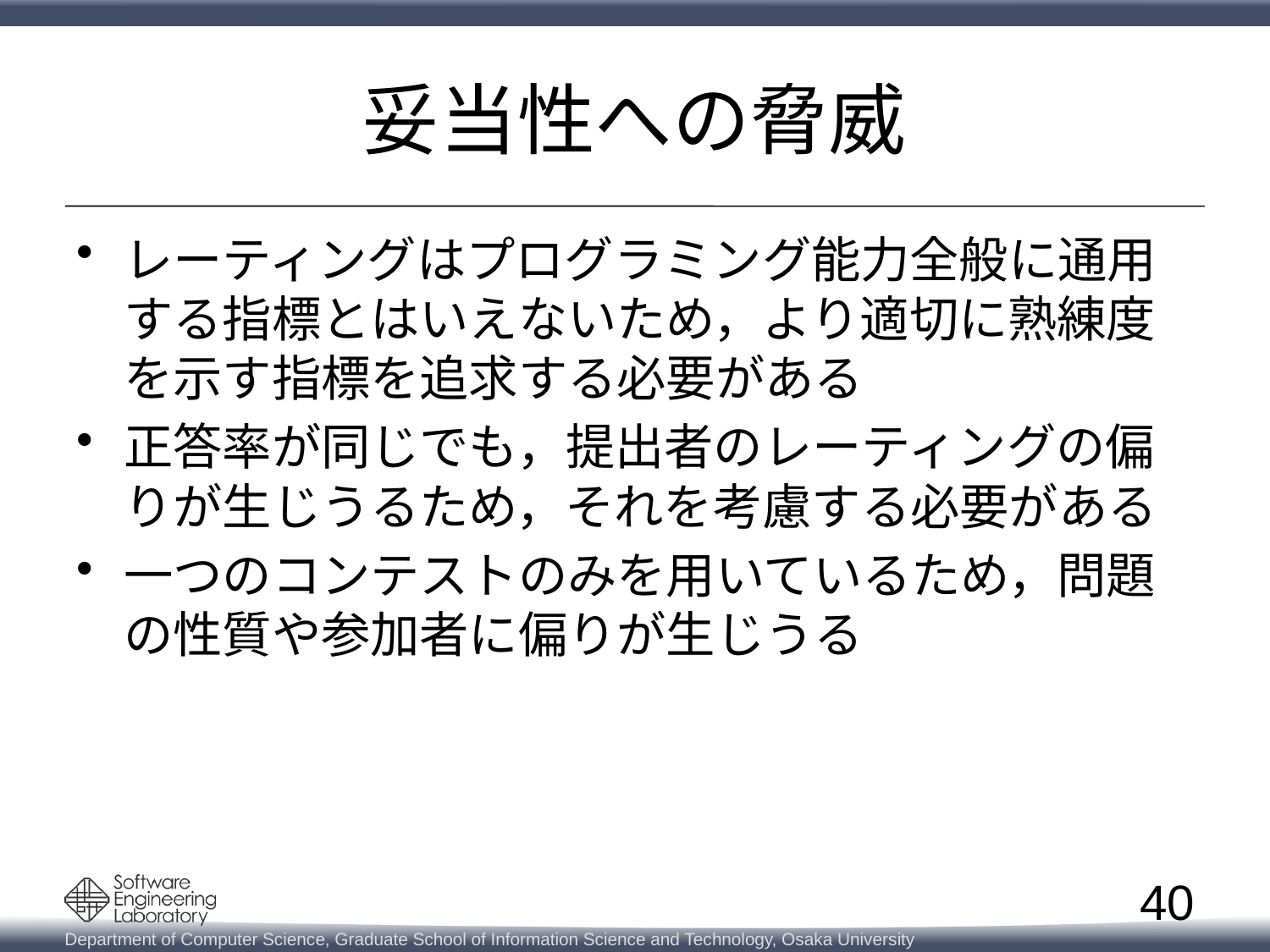

# 妥当性への脅威
レーティングはプログラミング能力全般に通用する指標とはいえないため，より適切に熟練度を示す指標を追求する必要がある
正答率が同じでも，提出者のレーティングの偏りが生じうるため，それを考慮する必要がある
一つのコンテストのみを用いているため，問題の性質や参加者に偏りが生じうる
40